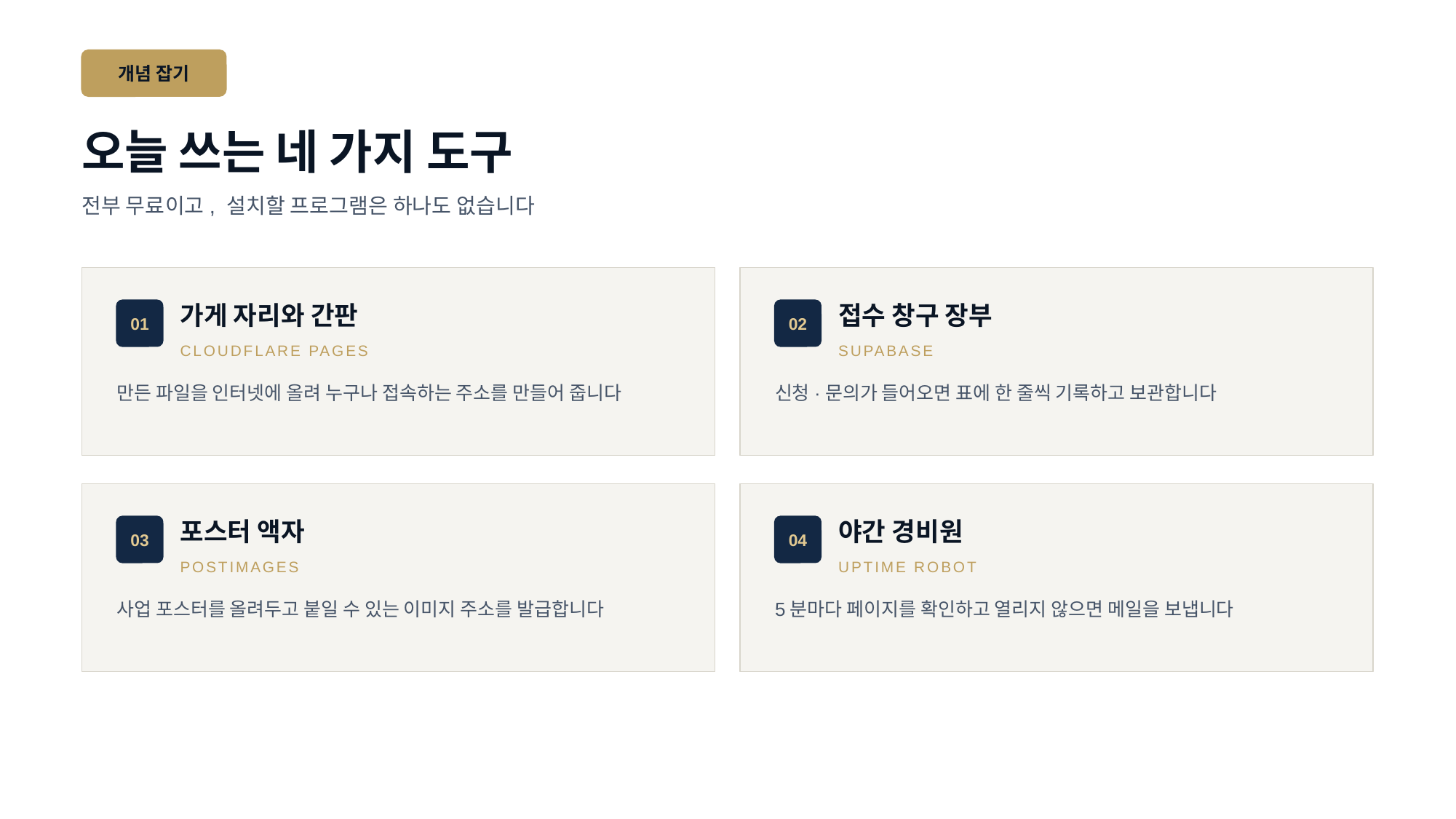

개념 잡기
오늘 쓰는 네 가지 도구
전부 무료이고, 설치할 프로그램은 하나도 없습니다

가게 자리와 간판
접수 창구 장부

01

02
CLOUDFLARE PAGES
SUPABASE
만든 파일을 인터넷에 올려 누구나 접속하는 주소를 만들어 줍니다
신청·문의가 들어오면 표에 한 줄씩 기록하고 보관합니다

포스터 액자
야간 경비원

03

04
POSTIMAGES
UPTIME ROBOT
사업 포스터를 올려두고 붙일 수 있는 이미지 주소를 발급합니다
5분마다 페이지를 확인하고 열리지 않으면 메일을 보냅니다